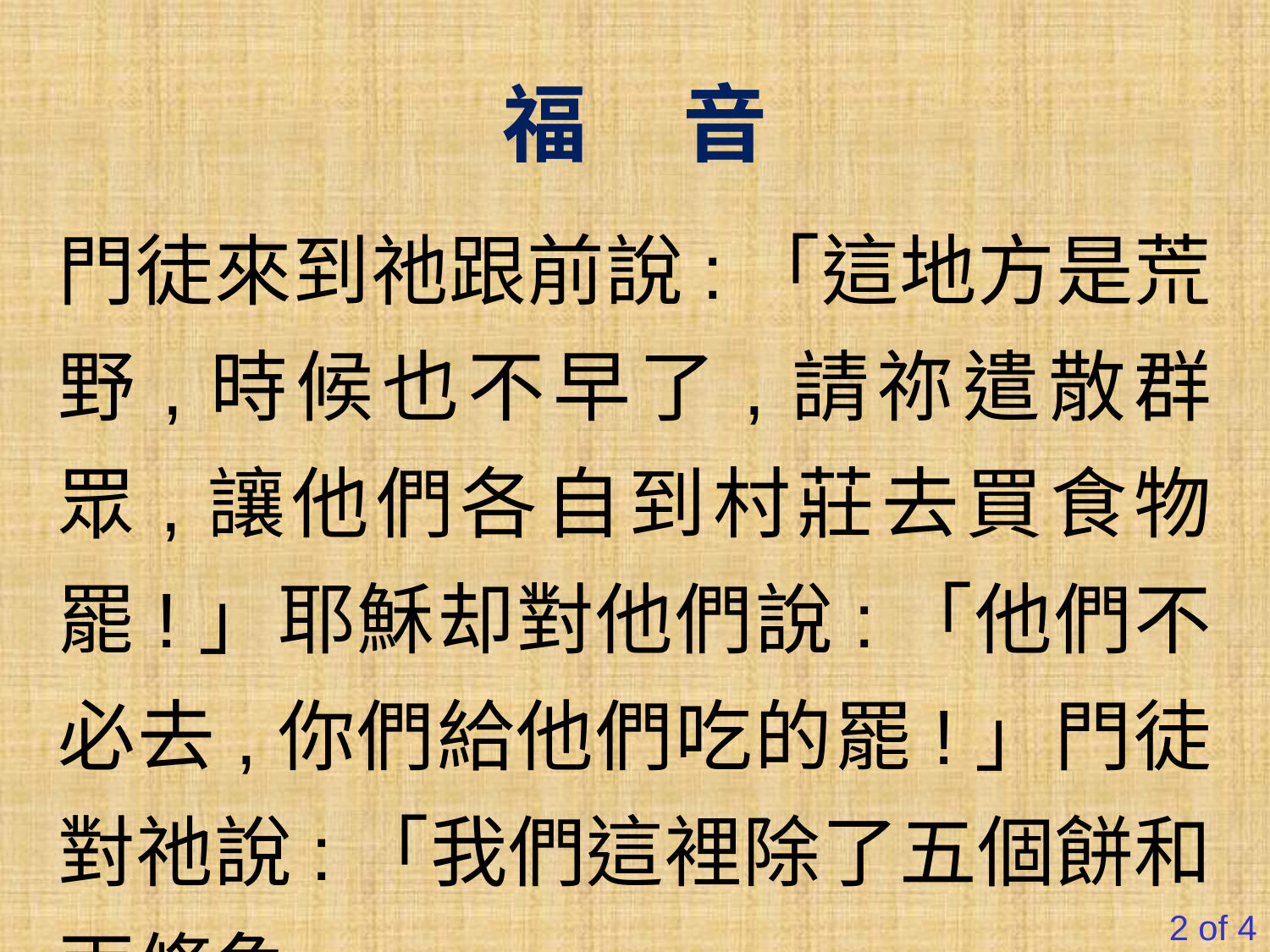

福     音

門徒來到祂跟前說:「這地方是荒野,時候也不早了,請祢遣散群眾,讓他們各自到村莊去買食物罷!」耶穌却對他們說:「他們不必去,你們給他們吃的罷!」門徒對祂說:「我們這裡除了五個餅和兩條魚,
2 of 4